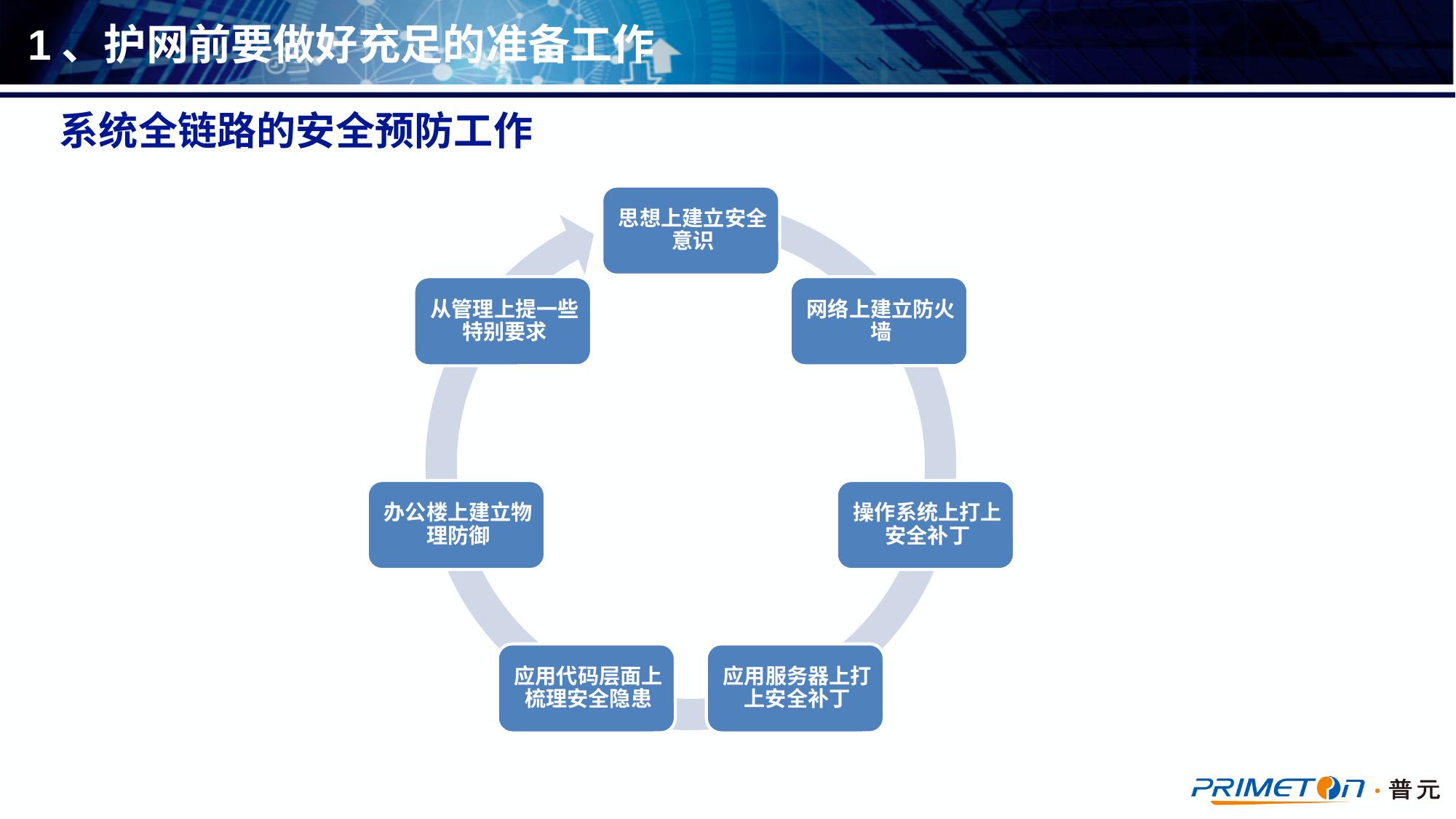

# 1、护网前要做好充足的准备工作
系统全链路的安全预防工作
思想上建立安全意识
网络上建立防火墙
操作系统上打上安全补丁
应用服务器上打上安全补丁
应用代码层面上梳理安全隐患
办公楼上建立物理防御
从管理上提一些特别要求